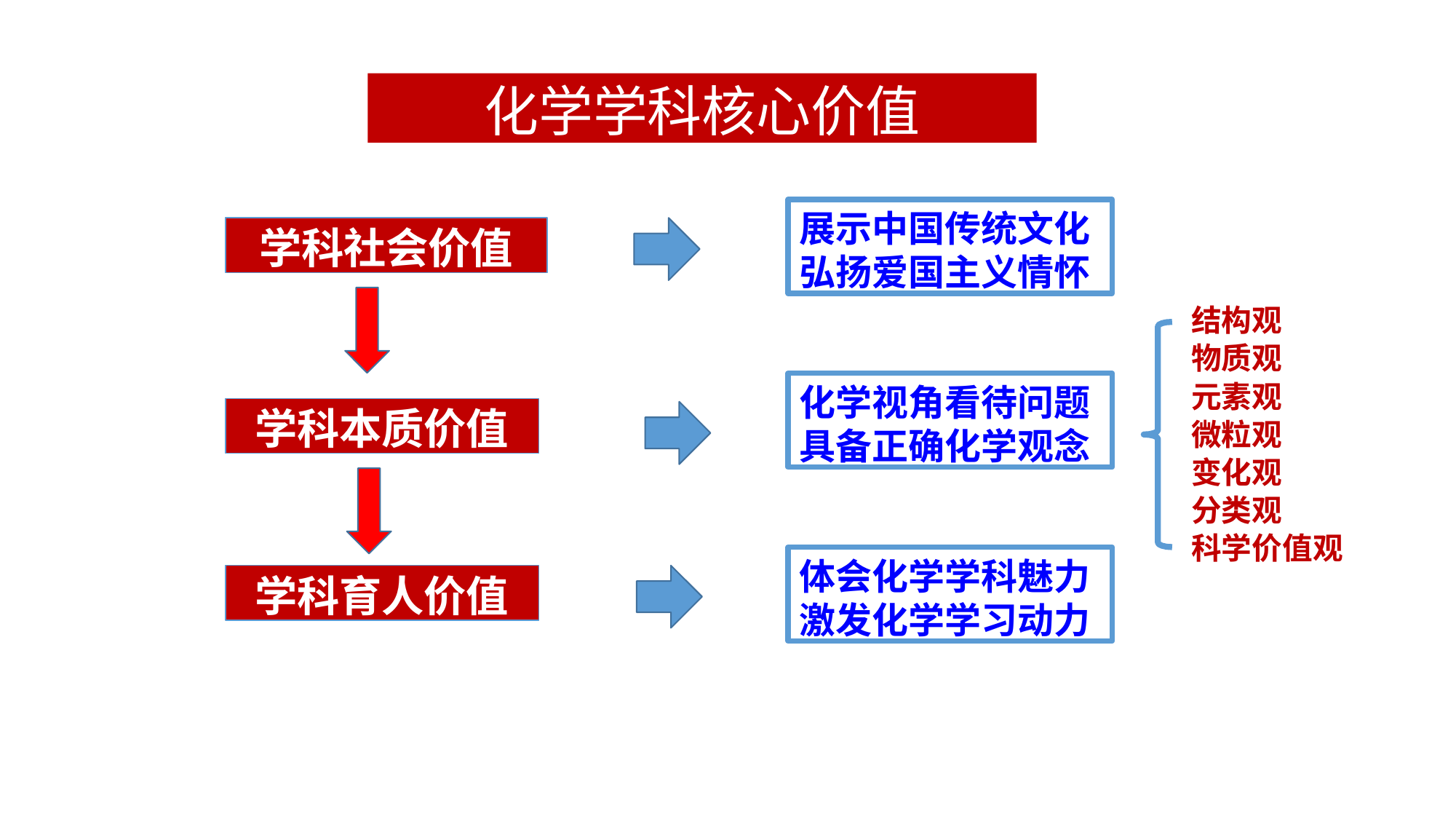

化学学科核心价值
展示中国传统文化 弘扬爱国主义情怀

学科社会价值

结构观
物质观
元素观
微粒观
变化观
分类观
科学价值观

化学视角看待问题 具备正确化学观念
学科本质价值

体会化学学科魅力 激发化学学习动力
学科育人价值

6